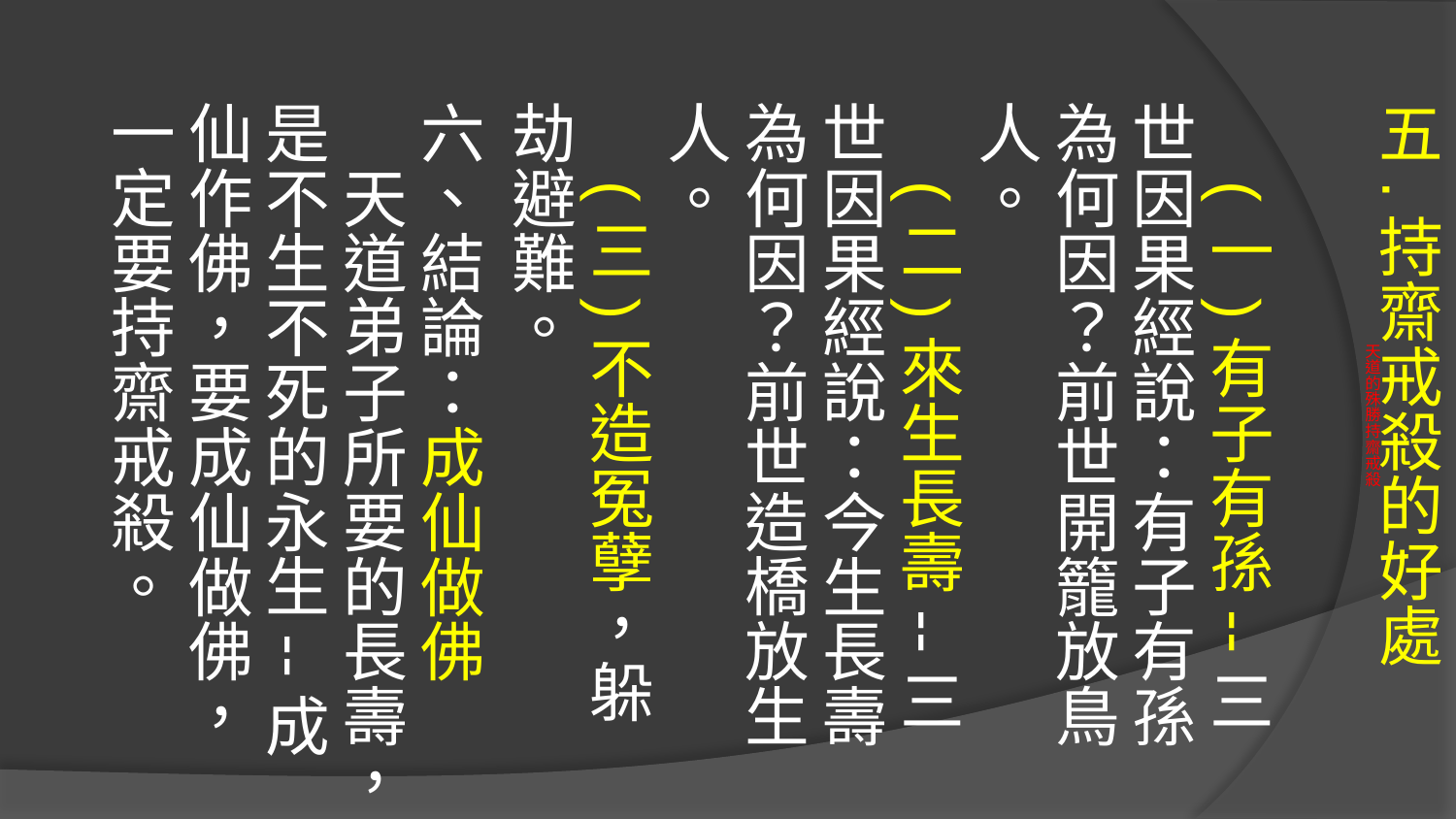

五.持齋戒殺的好處
　(一)有子有孫--三世因果經說：有子有孫為何因？前世開籠放鳥人。
　(二)來生長壽--三世因果經說：今生長壽為何因？前世造橋放生人。
　(三)不造冤孽，躲劫避難。
六、結論：成仙做佛
　天道弟子所要的長壽，是不生不死的永生--成仙作佛，要成仙做佛，一定要持齋戒殺。
# 天道的殊勝持齋戒殺